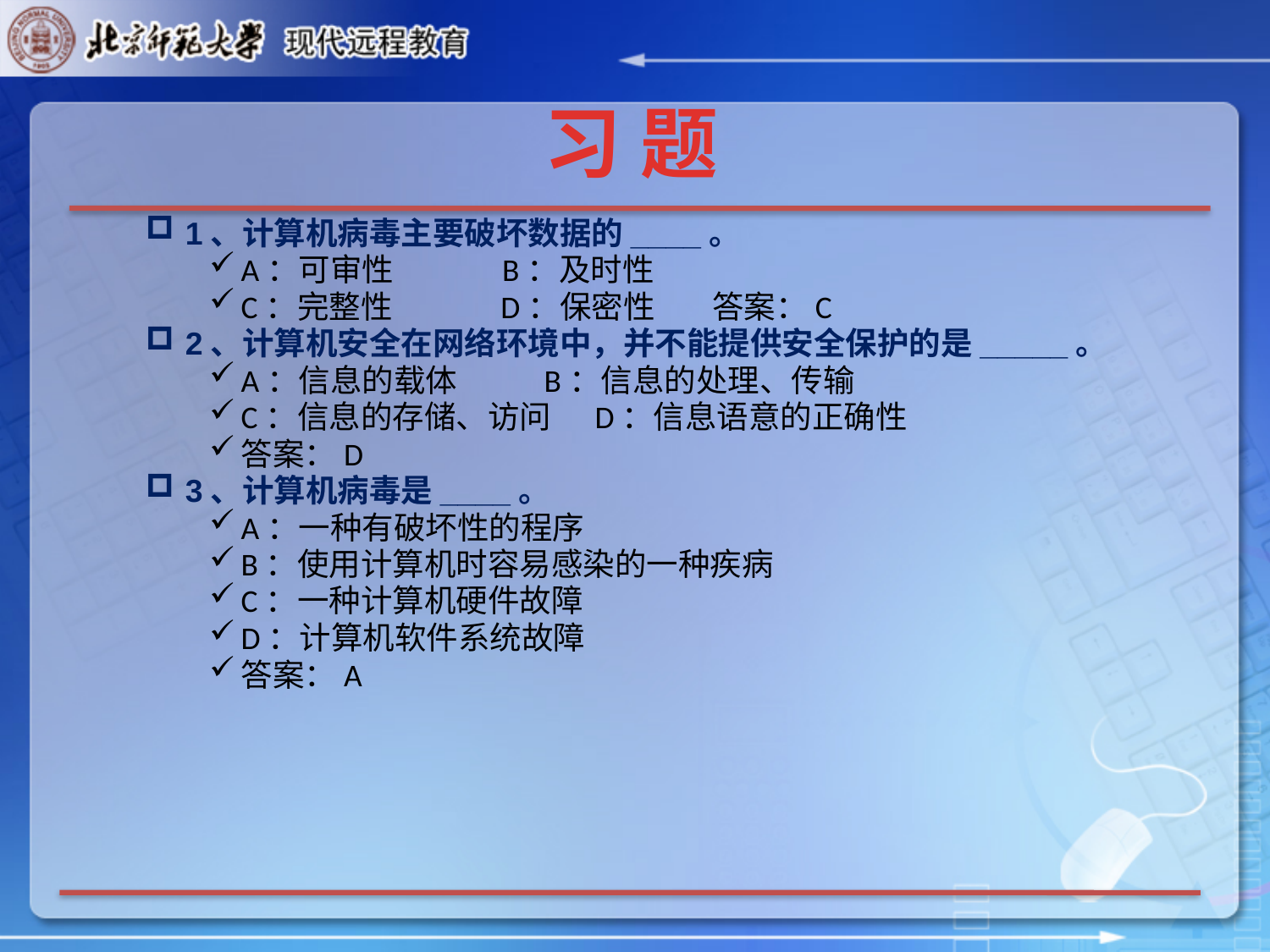

# 习 题
1、计算机病毒主要破坏数据的____。
A：可审性              B：及时性
C：完整性              D：保密性        答案：C
2、计算机安全在网络环境中，并不能提供安全保护的是_____。
A：信息的载体           B：信息的处理、传输
C：信息的存储、访问     D：信息语意的正确性
答案：D
3、计算机病毒是____。
A：一种有破坏性的程序
B：使用计算机时容易感染的一种疾病
C：一种计算机硬件故障
D：计算机软件系统故障
答案：A